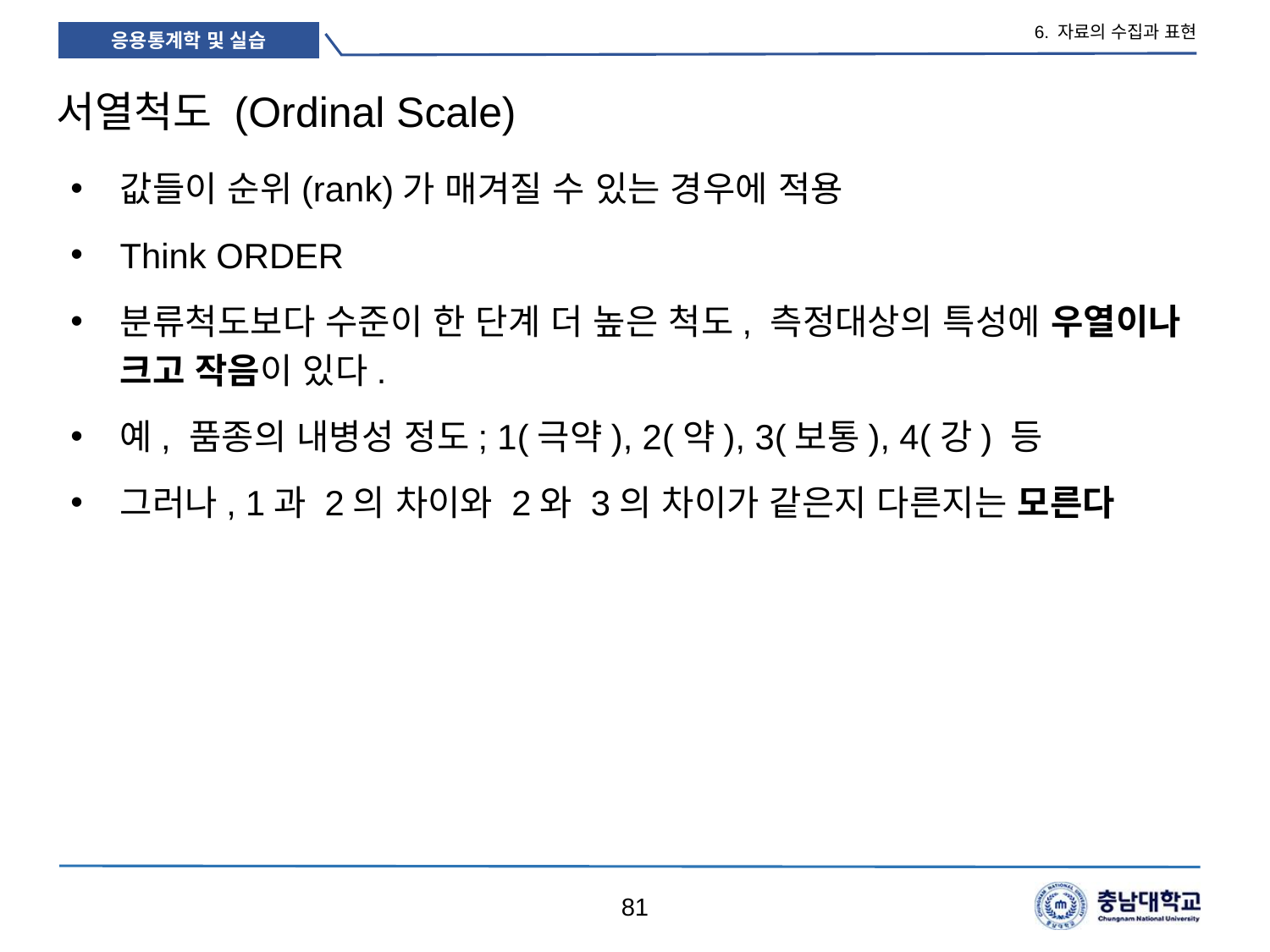

6. 자료의 수집과 표현
# 서열척도 (Ordinal Scale)
값들이 순위(rank)가 매겨질 수 있는 경우에 적용
Think ORDER
분류척도보다 수준이 한 단계 더 높은 척도, 측정대상의 특성에 우열이나 크고 작음이 있다.
예, 품종의 내병성 정도; 1(극약), 2(약), 3(보통), 4(강) 등
그러나, 1과 2의 차이와 2와 3의 차이가 같은지 다른지는 모른다
81